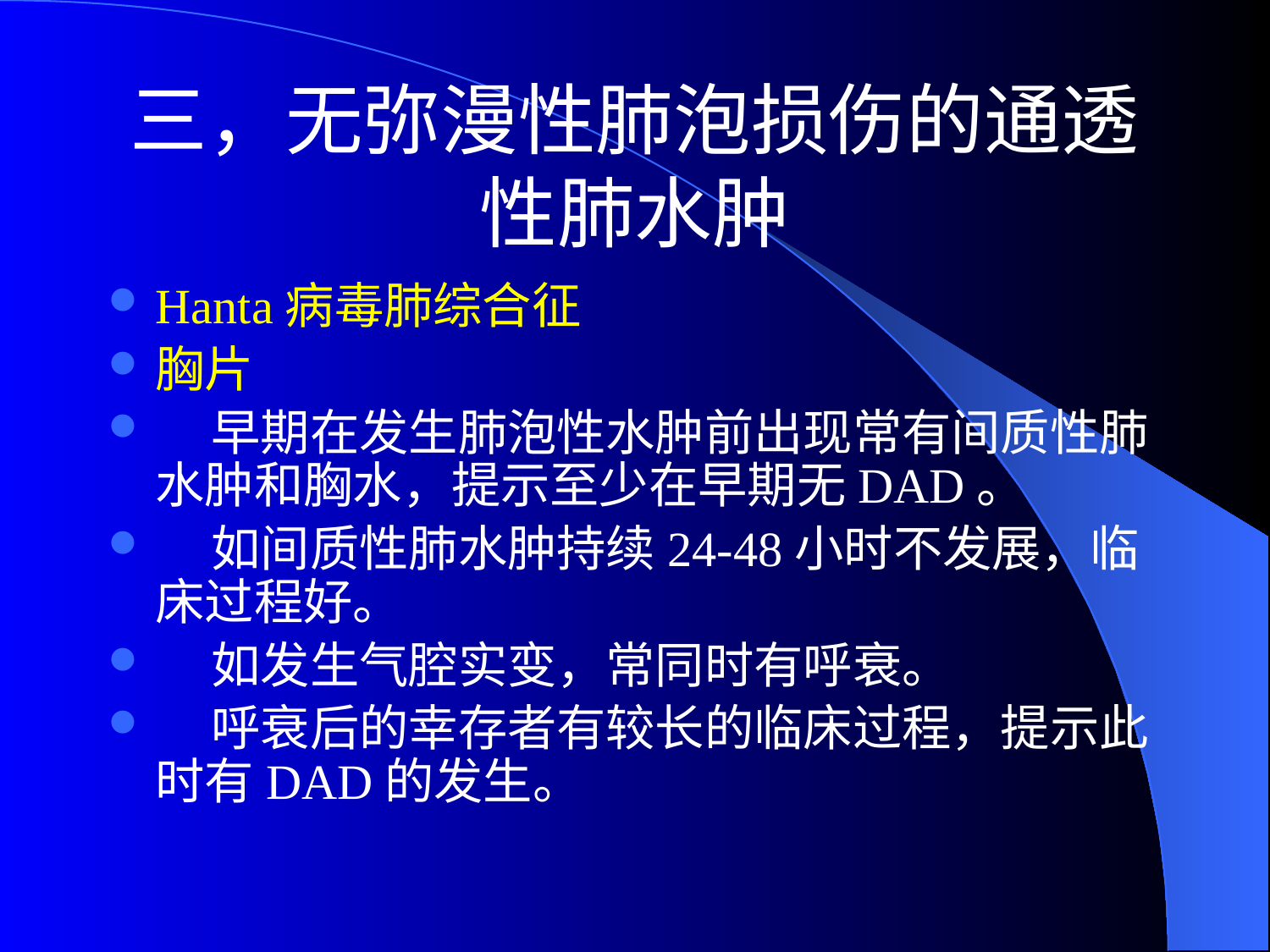

# 三，无弥漫性肺泡损伤的通透性肺水肿
Hanta病毒肺综合征
胸片
    早期在发生肺泡性水肿前出现常有间质性肺水肿和胸水，提示至少在早期无DAD。
    如间质性肺水肿持续24-48小时不发展，临床过程好。
    如发生气腔实变，常同时有呼衰。
    呼衰后的幸存者有较长的临床过程，提示此时有DAD的发生。